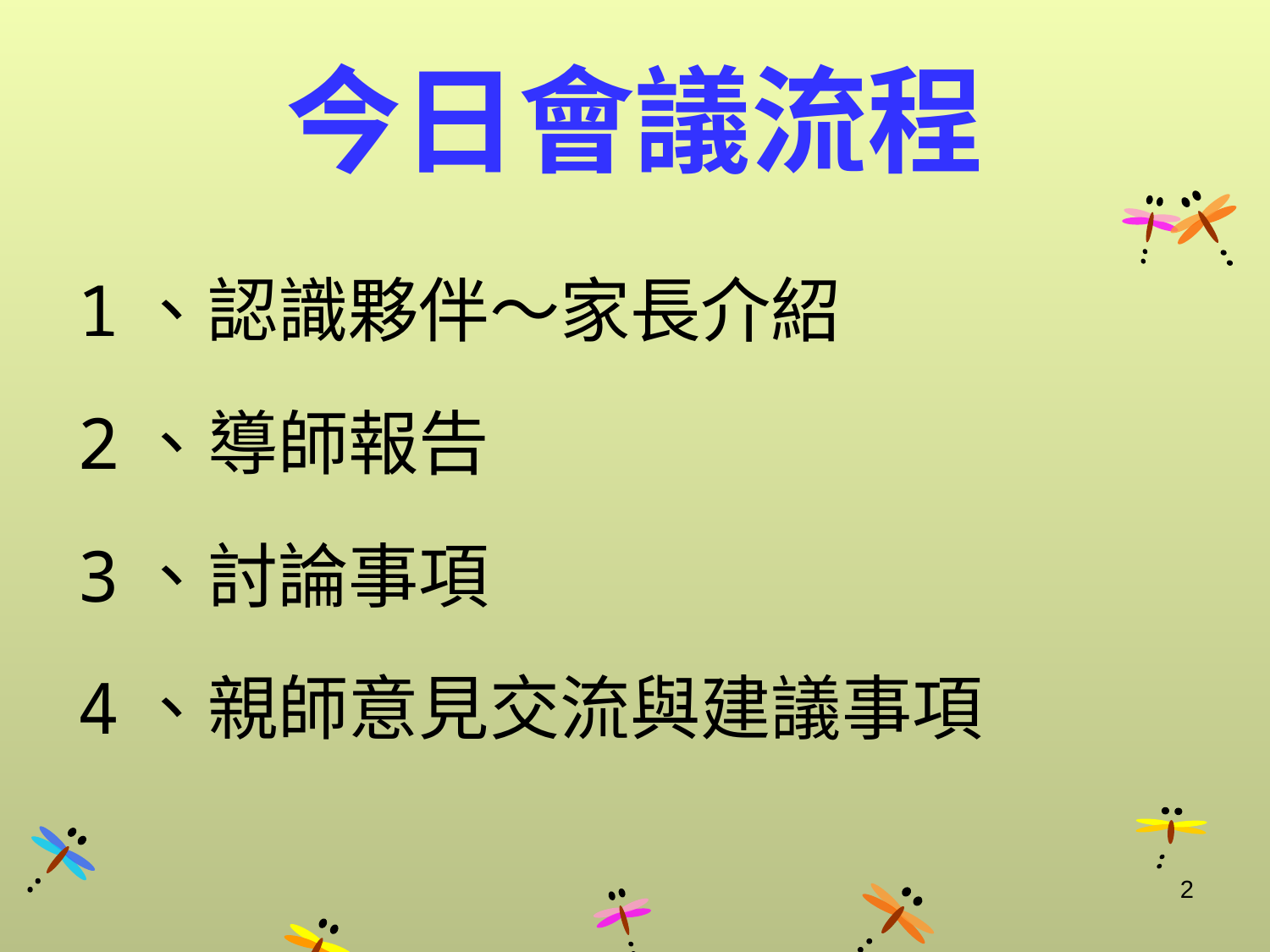

# 今日會議流程
1、認識夥伴～家長介紹
2、導師報告
3、討論事項
4、親師意見交流與建議事項
2